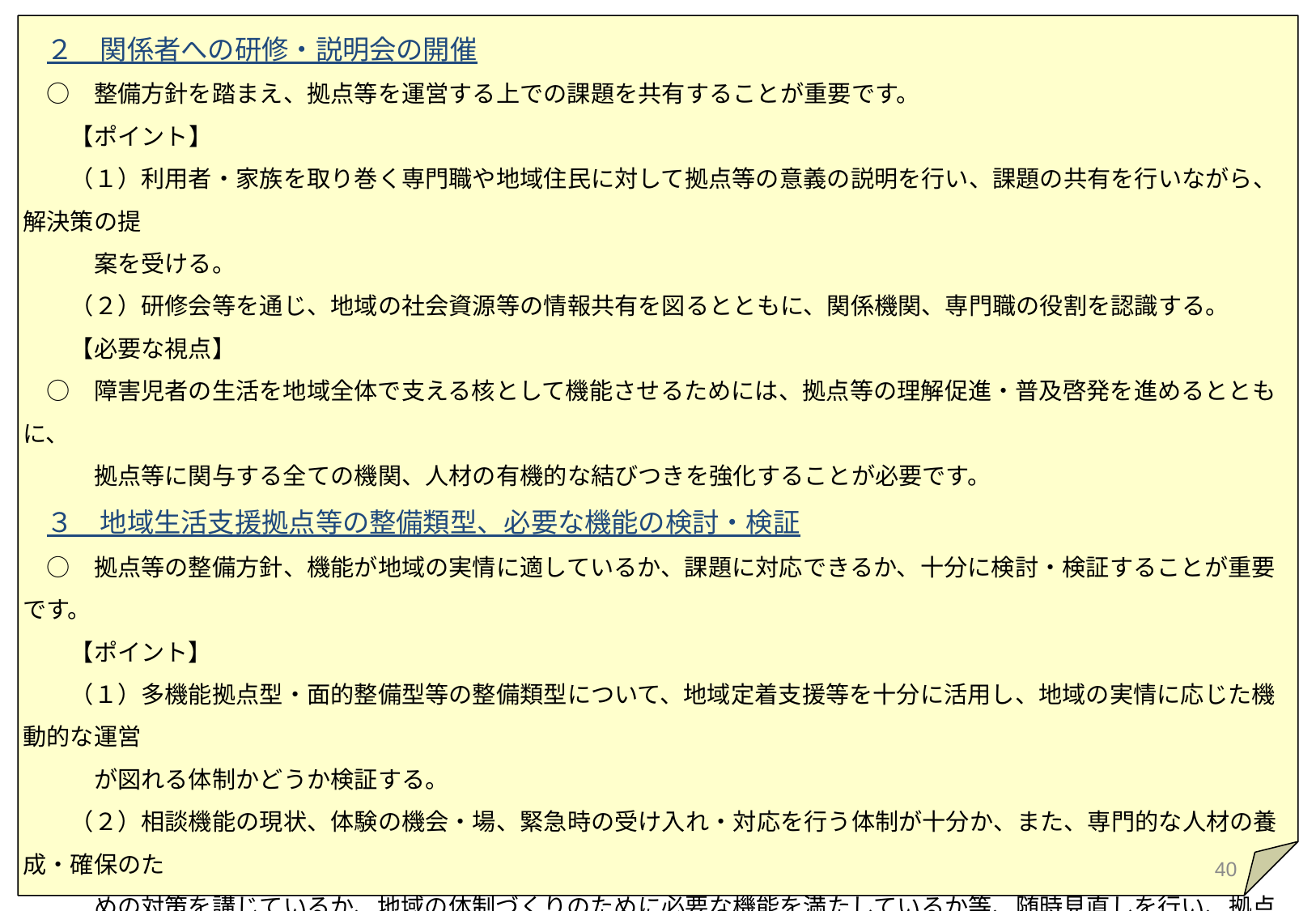

２　関係者への研修・説明会の開催
　○　整備方針を踏まえ、拠点等を運営する上での課題を共有することが重要です。
　　【ポイント】
　　（１）利用者・家族を取り巻く専門職や地域住民に対して拠点等の意義の説明を行い、課題の共有を行いながら、解決策の提
　　　案を受ける。
　　（２）研修会等を通じ、地域の社会資源等の情報共有を図るとともに、関係機関、専門職の役割を認識する。
　　【必要な視点】
　○　障害児者の生活を地域全体で支える核として機能させるためには、拠点等の理解促進・普及啓発を進めるとともに、
　　　拠点等に関与する全ての機関、人材の有機的な結びつきを強化することが必要です。
　３　地域生活支援拠点等の整備類型、必要な機能の検討・検証
　○　拠点等の整備方針、機能が地域の実情に適しているか、課題に対応できるか、十分に検討・検証することが重要です。
　　【ポイント】
　　（１）多機能拠点型・面的整備型等の整備類型について、地域定着支援等を十分に活用し、地域の実情に応じた機動的な運営
　　　が図れる体制かどうか検証する。
　　（２）相談機能の現状、体験の機会・場、緊急時の受け入れ・対応を行う体制が十分か、また、専門的な人材の養成・確保のた
　　　めの対策を講じているか、地域の体制づくりのために必要な機能を満たしているか等、随時見直しを行い、拠点としての機能
　　　の充実・発展を図る。
　　【必要な視点】
　○　地域の社会資源等を十分に活用し、緊急時の対応を含めた安定的な連絡体制の確保を図るため、中長期的に相談機能を
　　　はじめとした必要な機能の見直し、強化を図っていくことが求められます。
40